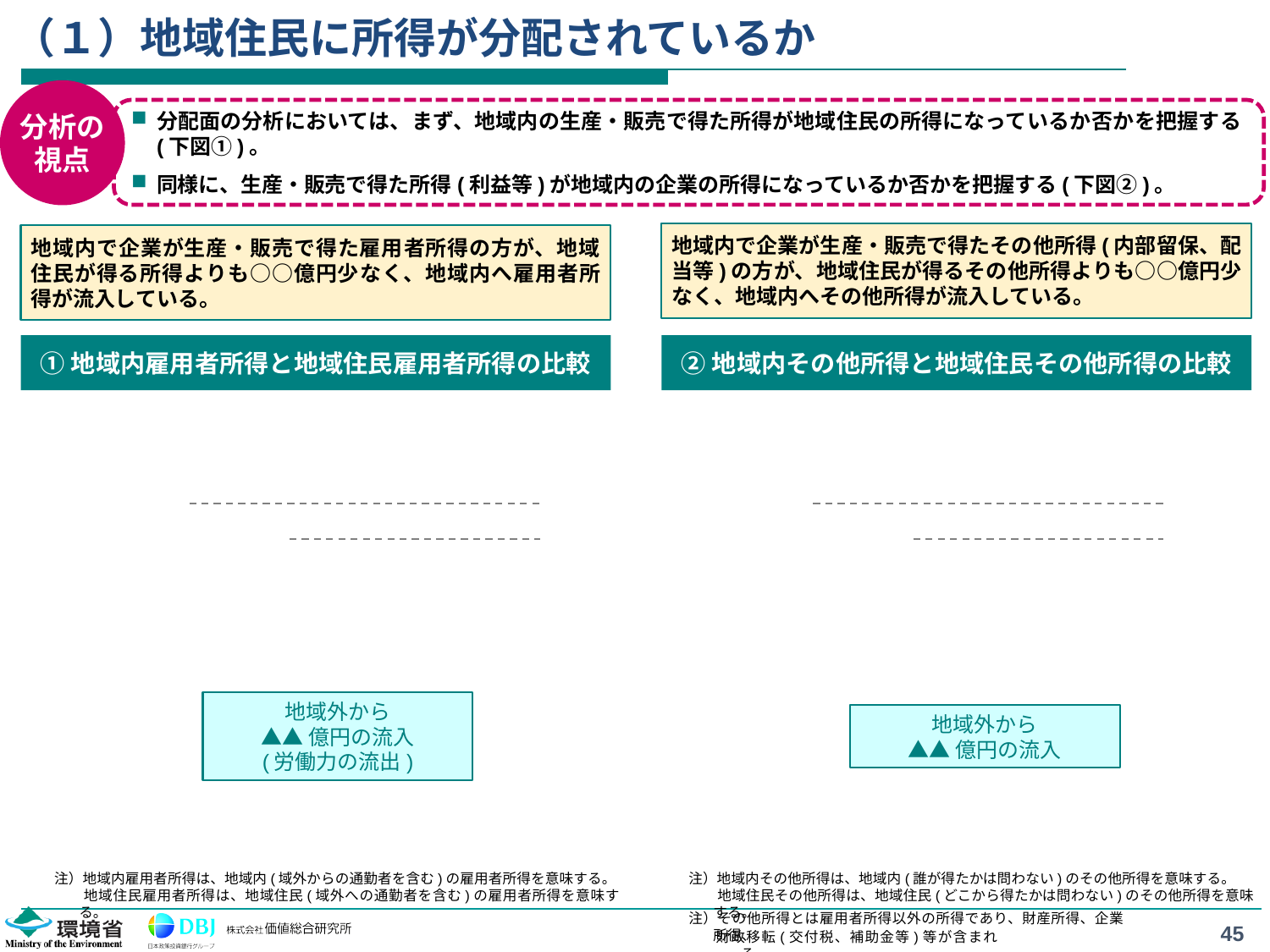

# （１）地域住民に所得が分配されているか
分析の
視点
分配面の分析においては、まず、地域内の生産・販売で得た所得が地域住民の所得になっているか否かを把握する(下図①)。
同様に、生産・販売で得た所得(利益等)が地域内の企業の所得になっているか否かを把握する(下図②)。
地域内で企業が生産・販売で得たその他所得(内部留保、配当等)の方が、地域住民が得るその他所得よりも○○億円少なく、地域内へその他所得が流入している。
地域内で企業が生産・販売で得た雇用者所得の方が、地域住民が得る所得よりも○○億円少なく、地域内へ雇用者所得が流入している。
①地域内雇用者所得と地域住民雇用者所得の比較
②地域内その他所得と地域住民その他所得の比較
地域外から
▲▲億円の流入
(労働力の流出)
地域外から
▲▲億円の流入
注）地域内雇用者所得は、地域内(域外からの通勤者を含む)の雇用者所得を意味する。
注）地域住民雇用者所得は、地域住民(域外への通勤者を含む)の雇用者所得を意味する。
注）地域内その他所得は、地域内(誰が得たかは問わない)のその他所得を意味する。
注）地域住民その他所得は、地域住民(どこから得たかは問わない)のその他所得を意味する。
注）その他所得とは雇用者所得以外の所得であり、財産所得、企業所得、
45
財政移転(交付税、補助金等)等が含まれる。